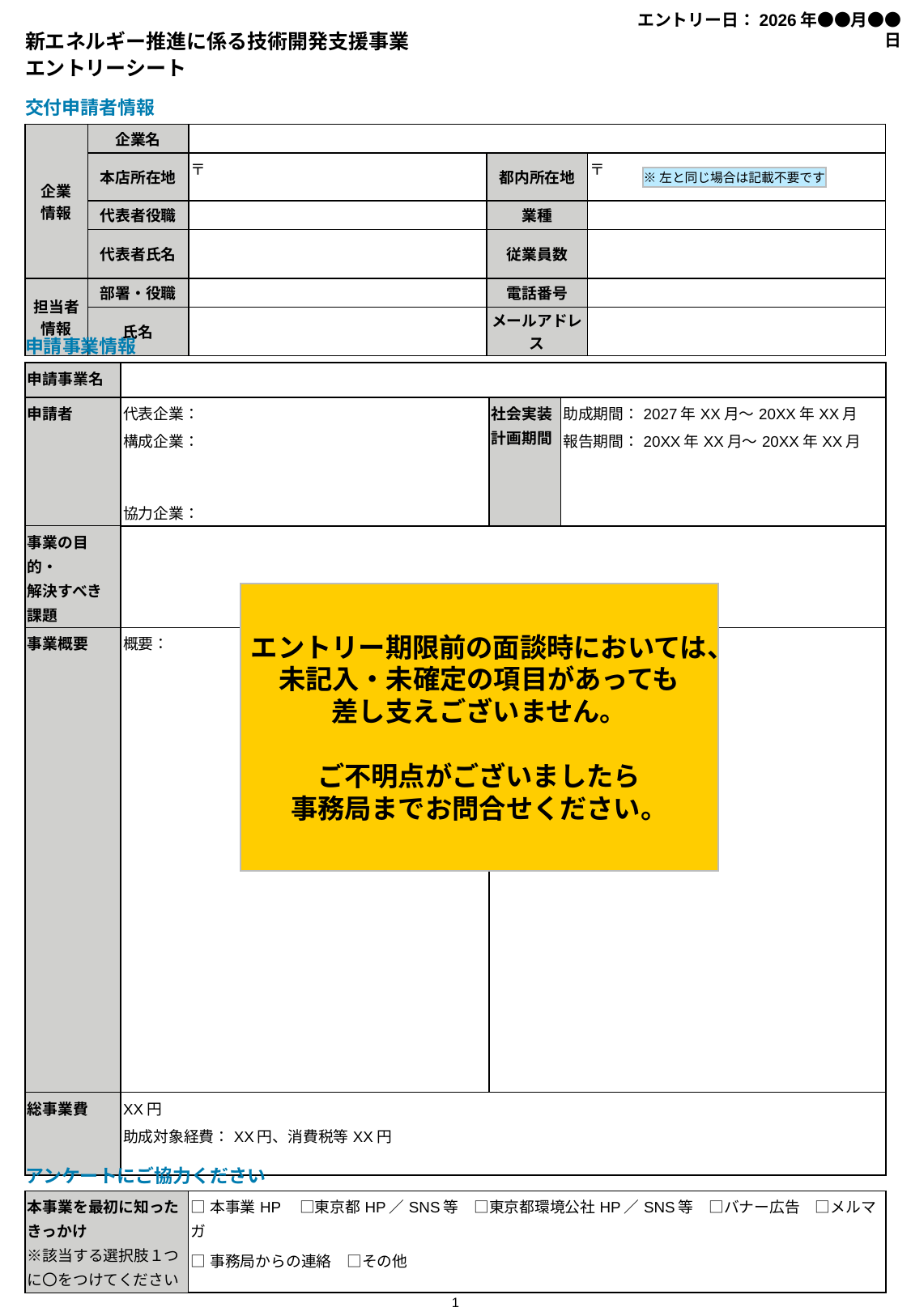

エントリー日：2026年●●月●●日
# 新エネルギー推進に係る技術開発支援事業 エントリーシート
交付申請者情報
| 企業 情報 | 企業名 |  |  |  |
| --- | --- | --- | --- | --- |
|  | 本店所在地 | 〒 | 都内所在地 | 〒 |
|  | 代表者役職 |  | 業種 |  |
|  | 代表者氏名 |  | 従業員数 |  |
| 担当者 情報 | 部署・役職 |  | 電話番号 |  |
|  | 氏名 |  | メールアドレス |  |
※左と同じ場合は記載不要です
申請事業情報
| 申請事業名 |  |  |  |
| --- | --- | --- | --- |
| 申請者 | 代表企業： 構成企業： 協力企業： | 社会実装 計画期間 | 助成期間：2027年XX月～20XX年XX月 報告期間：20XX年XX月～20XX年XX月 |
| 事業の目的・ 解決すべき 課題 |  |  |  |
| 事業概要 | 概要： | 概要図 |  |
| 総事業費 | XX円 助成対象経費：XX円、消費税等XX円 |  |  |
エントリー期限前の面談時においては、
未記入・未確定の項目があっても
差し支えございません。

ご不明点がございましたら
事務局までお問合せください。
アンケートにご協力ください
| 本事業を最初に知ったきっかけ ※該当する選択肢１つに〇をつけてください | □本事業HP　□東京都HP／SNS等　□東京都環境公社HP／SNS等　□バナー広告　□メルマガ　 □事務局からの連絡　□その他 |
| --- | --- |
1